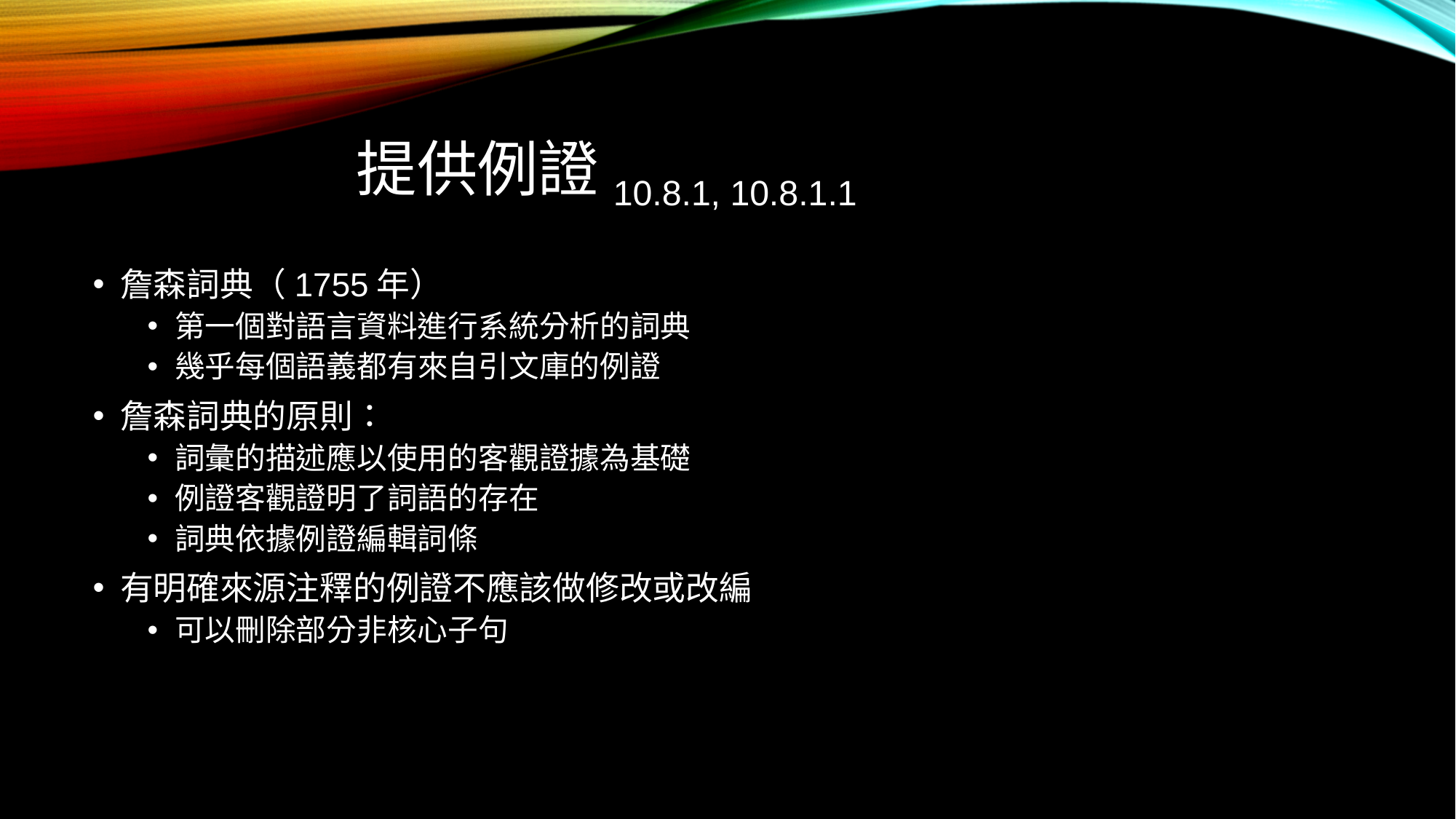

# 提供例證10.8.1, 10.8.1.1
詹森詞典（1755年）
第一個對語言資料進行系統分析的詞典
幾乎每個語義都有來自引文庫的例證
詹森詞典的原則：
詞彙的描述應以使用的客觀證據為基礎
例證客觀證明了詞語的存在
詞典依據例證編輯詞條
有明確來源注釋的例證不應該做修改或改編
可以刪除部分非核心子句